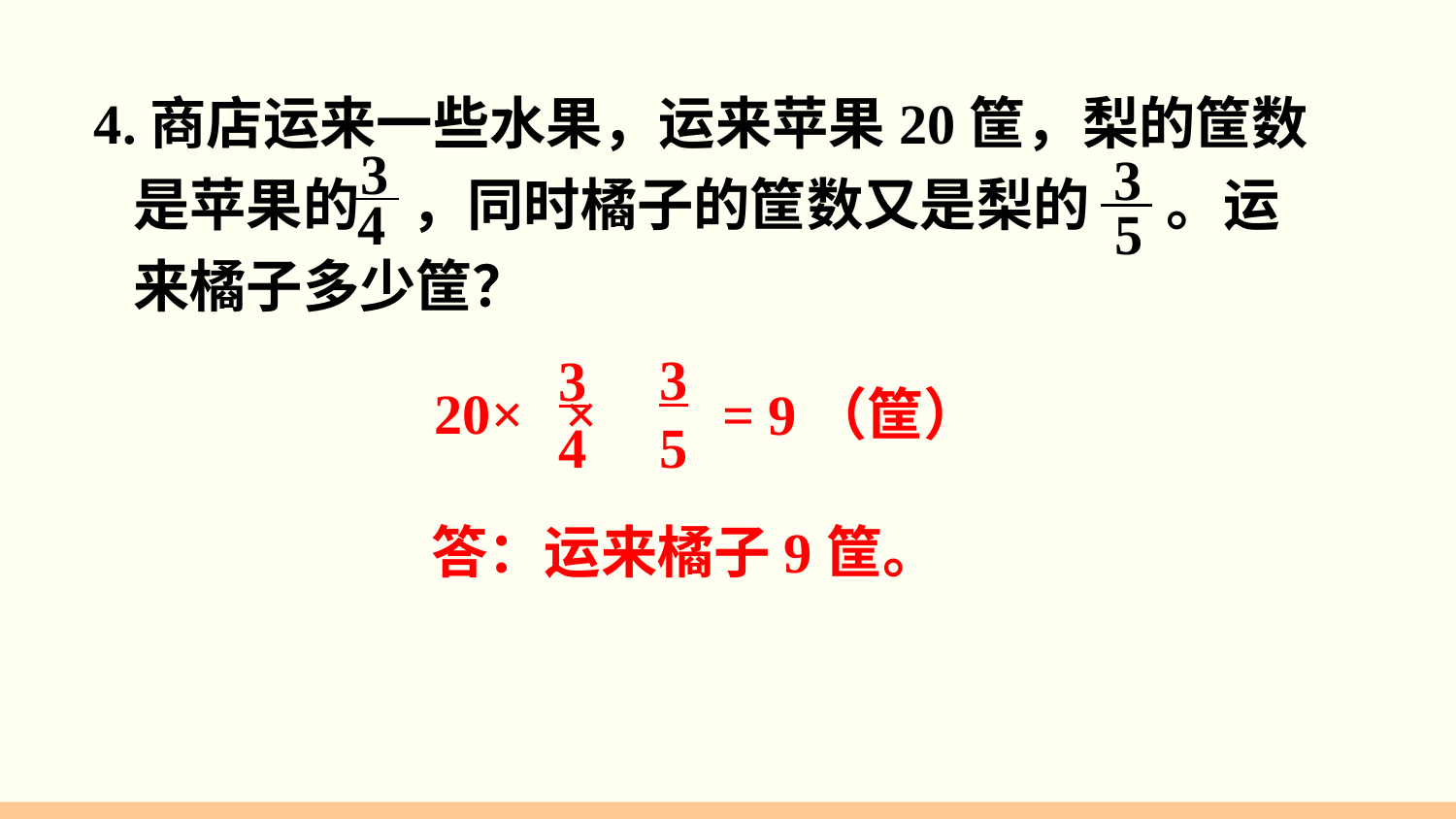

4.商店运来一些水果，运来苹果20筐，梨的筐数
  是苹果的    ，同时橘子的筐数又是梨的      。运
  来橘子多少筐？
3
4
3
5
3
5
3
4
20×   ×
 = 9（筐）
答：运来橘子9筐。